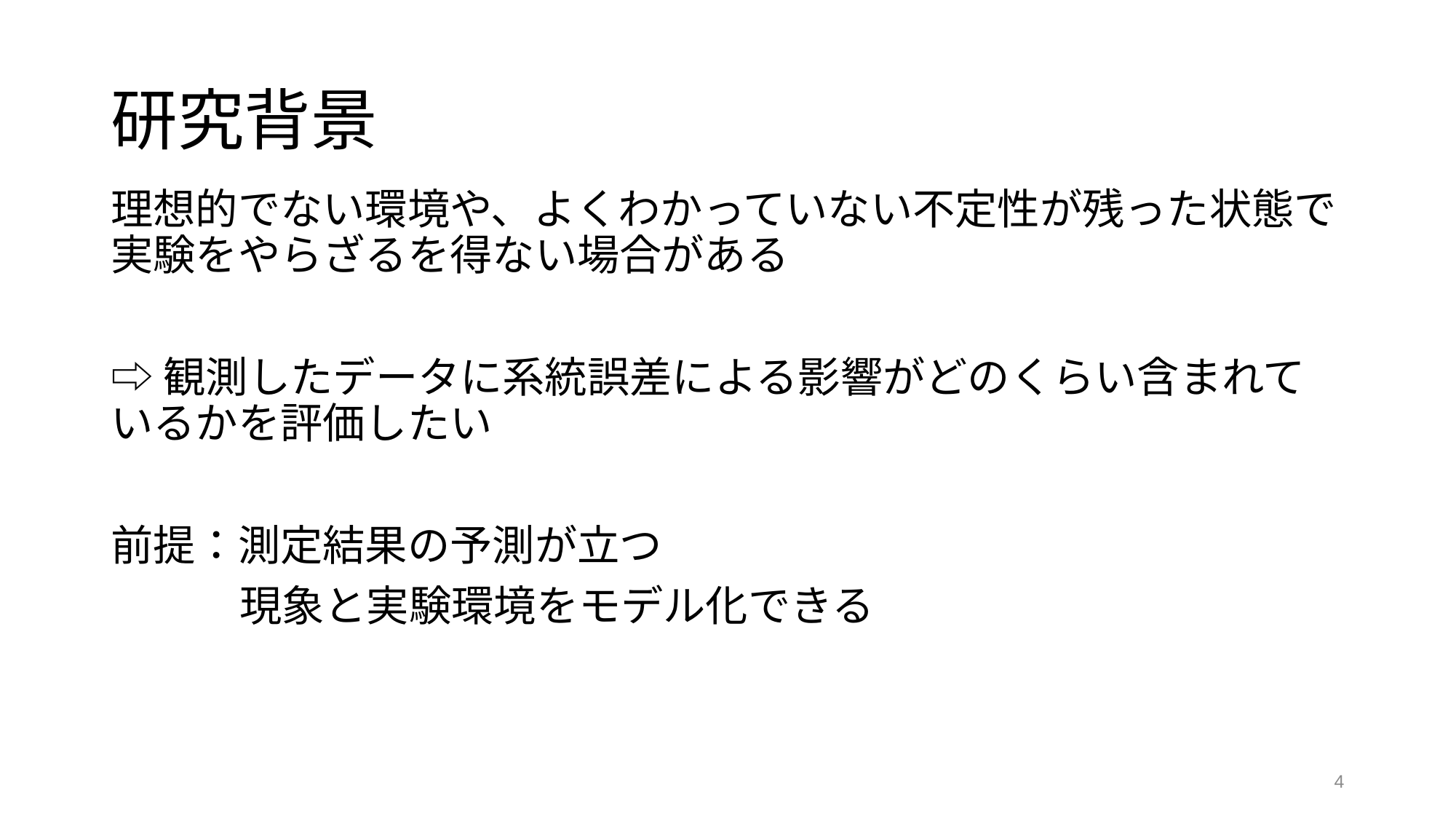

# 研究背景
理想的でない環境や、よくわかっていない不定性が残った状態で実験をやらざるを得ない場合がある

⇨観測したデータに系統誤差による影響がどのくらい含まれているかを評価したい

前提：測定結果の予測が立つ
	 現象と実験環境をモデル化できる

4